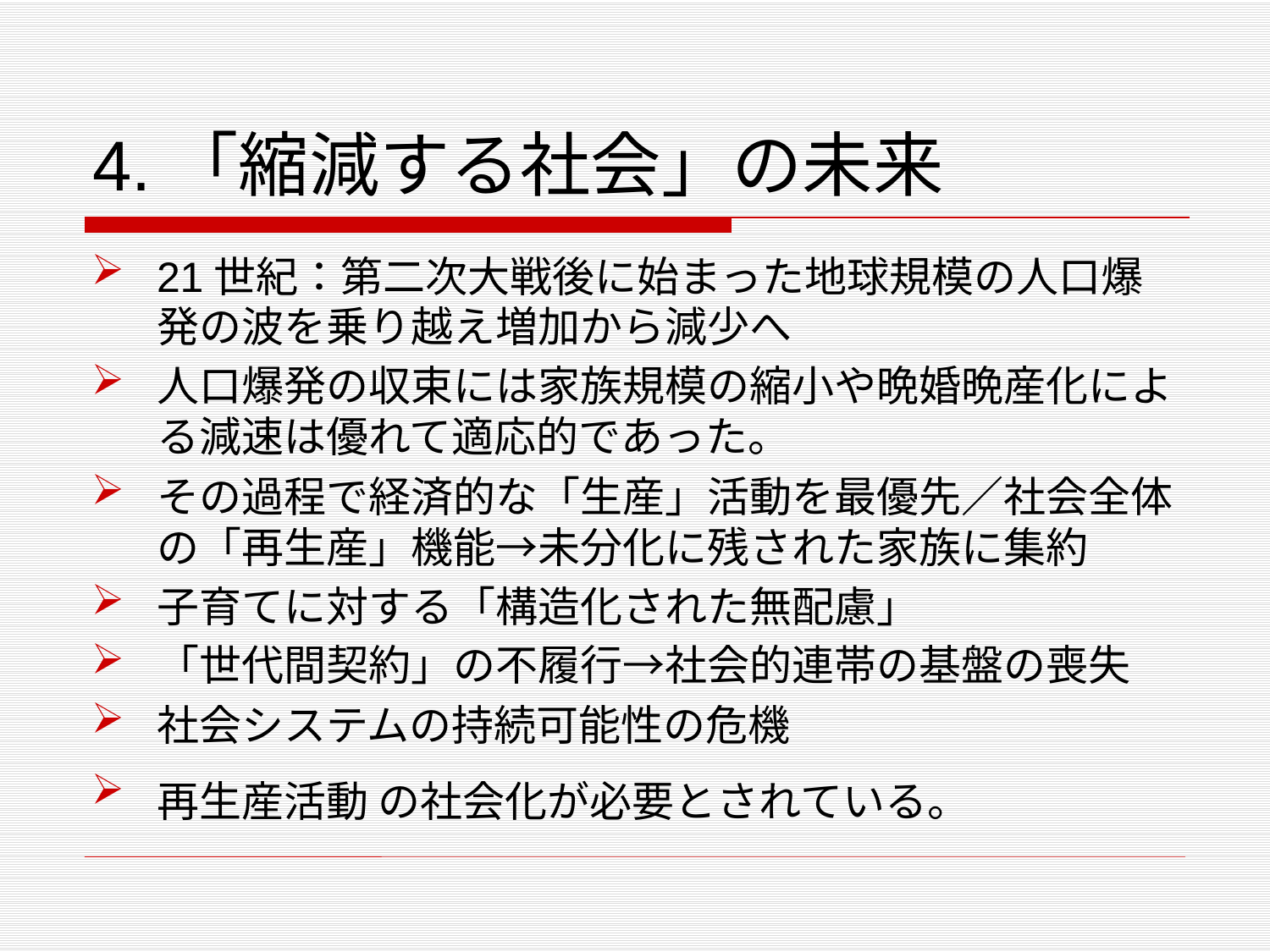

# 4.「縮減する社会」の未来
21世紀：第二次大戦後に始まった地球規模の人口爆発の波を乗り越え増加から減少へ
人口爆発の収束には家族規模の縮小や晩婚晩産化による減速は優れて適応的であった。
その過程で経済的な「生産」活動を最優先／社会全体の「再生産」機能→未分化に残された家族に集約
子育てに対する「構造化された無配慮」
「世代間契約」の不履行→社会的連帯の基盤の喪失
社会システムの持続可能性の危機
再生産活動 の社会化が必要とされている。